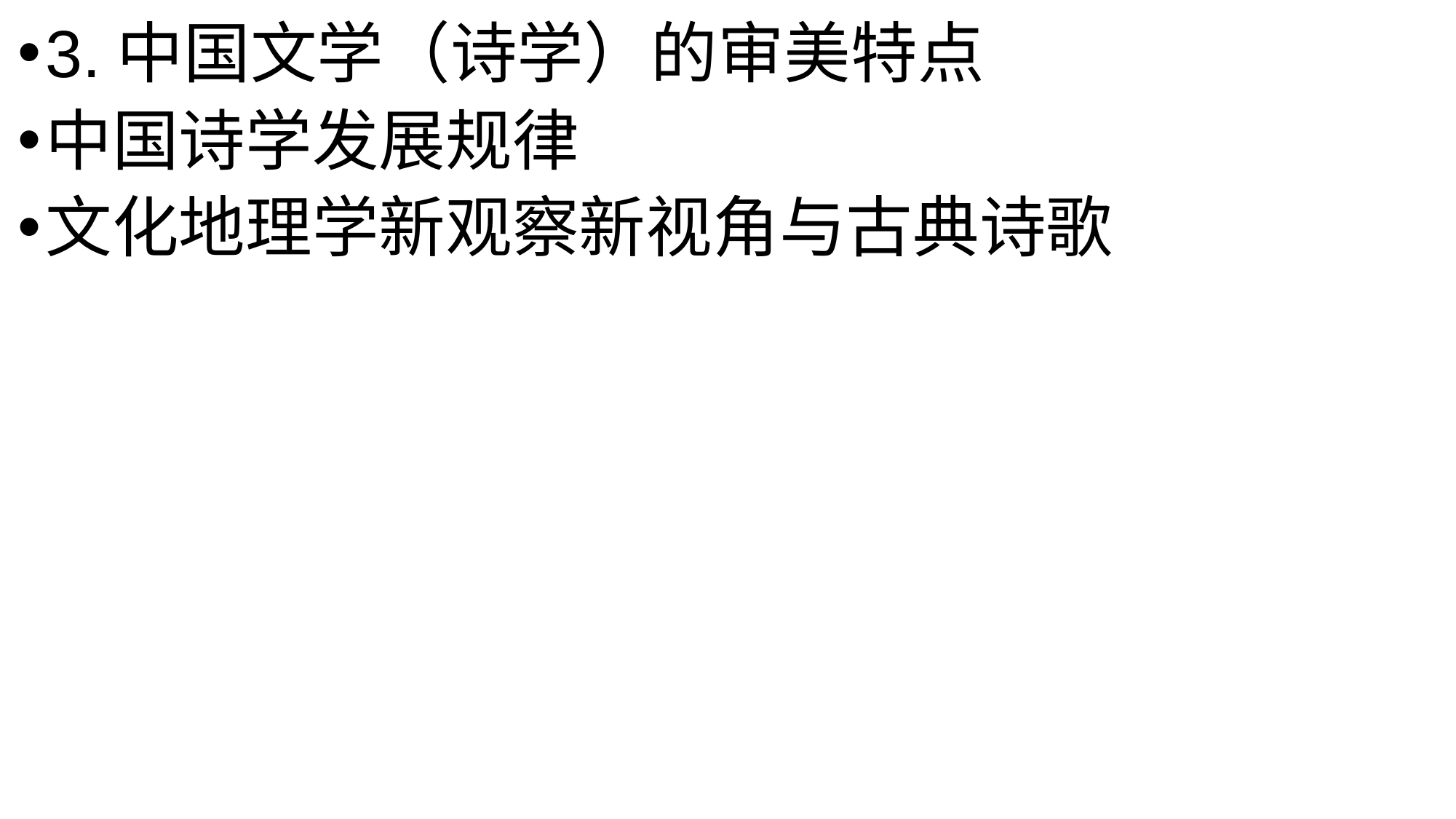

3.中国文学（诗学）的审美特点
中国诗学发展规律
文化地理学新观察新视角与古典诗歌